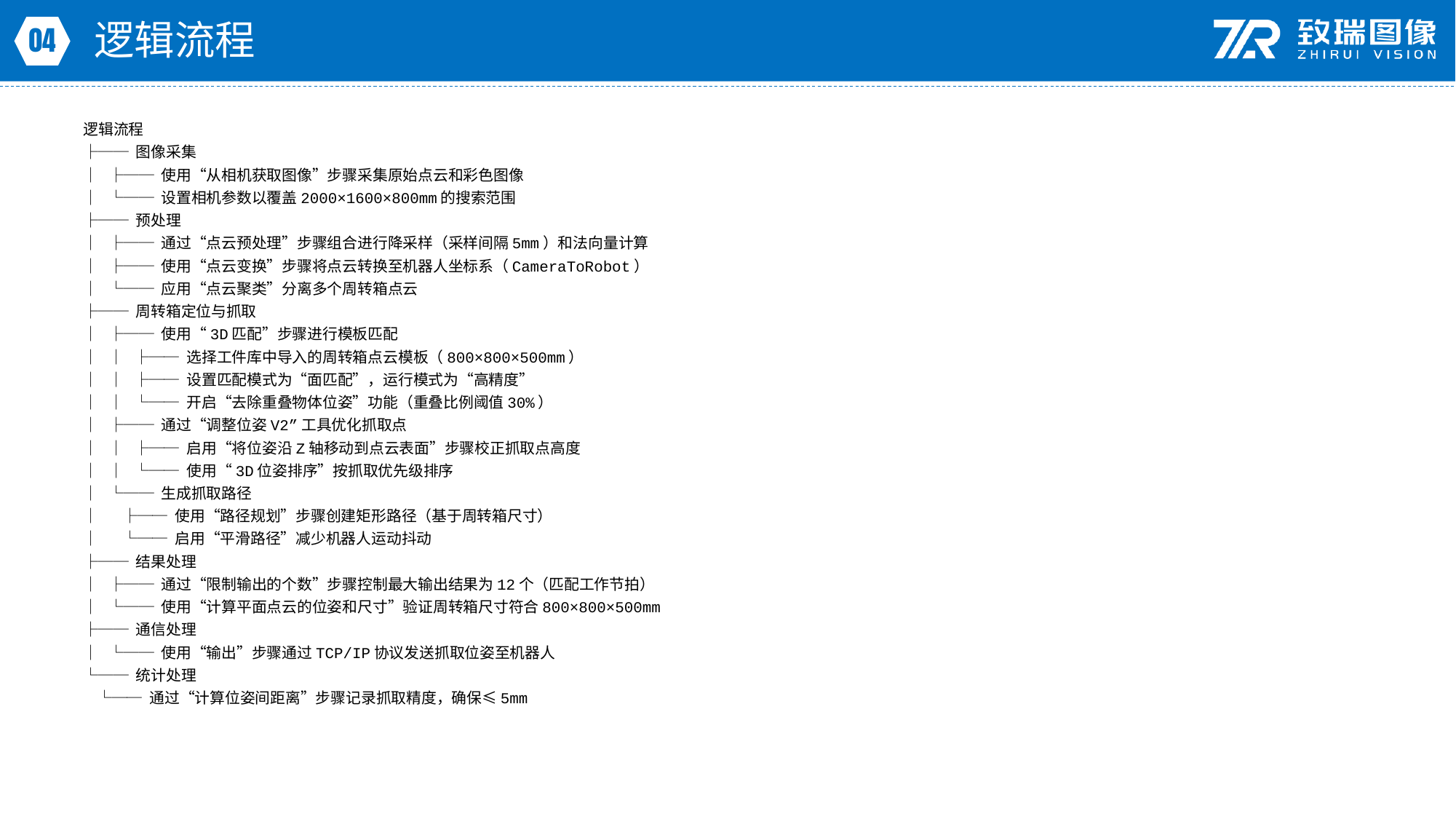

逻辑流程
04

逻辑流程
├── 图像采集
│   ├── 使用“从相机获取图像”步骤采集原始点云和彩色图像
│   └── 设置相机参数以覆盖2000×1600×800mm的搜索范围
├── 预处理
│   ├── 通过“点云预处理”步骤组合进行降采样（采样间隔5mm）和法向量计算
│   ├── 使用“点云变换”步骤将点云转换至机器人坐标系（CameraToRobot）
│   └── 应用“点云聚类”分离多个周转箱点云
├── 周转箱定位与抓取
│   ├── 使用“3D匹配”步骤进行模板匹配
│   │   ├── 选择工件库中导入的周转箱点云模板（800×800×500mm）
│   │   ├── 设置匹配模式为“面匹配”，运行模式为“高精度”
│   │   └── 开启“去除重叠物体位姿”功能（重叠比例阈值30%）
│   ├── 通过“调整位姿V2”工具优化抓取点
│   │   ├── 启用“将位姿沿Z轴移动到点云表面”步骤校正抓取点高度
│   │   └── 使用“3D位姿排序”按抓取优先级排序
│   └── 生成抓取路径
│       ├── 使用“路径规划”步骤创建矩形路径（基于周转箱尺寸）
│       └── 启用“平滑路径”减少机器人运动抖动
├── 结果处理
│   ├── 通过“限制输出的个数”步骤控制最大输出结果为12个（匹配工作节拍）
│   └── 使用“计算平面点云的位姿和尺寸”验证周转箱尺寸符合800×800×500mm
├── 通信处理
│   └── 使用“输出”步骤通过TCP/IP协议发送抓取位姿至机器人
└── 统计处理
    └── 通过“计算位姿间距离”步骤记录抓取精度，确保≤5mm